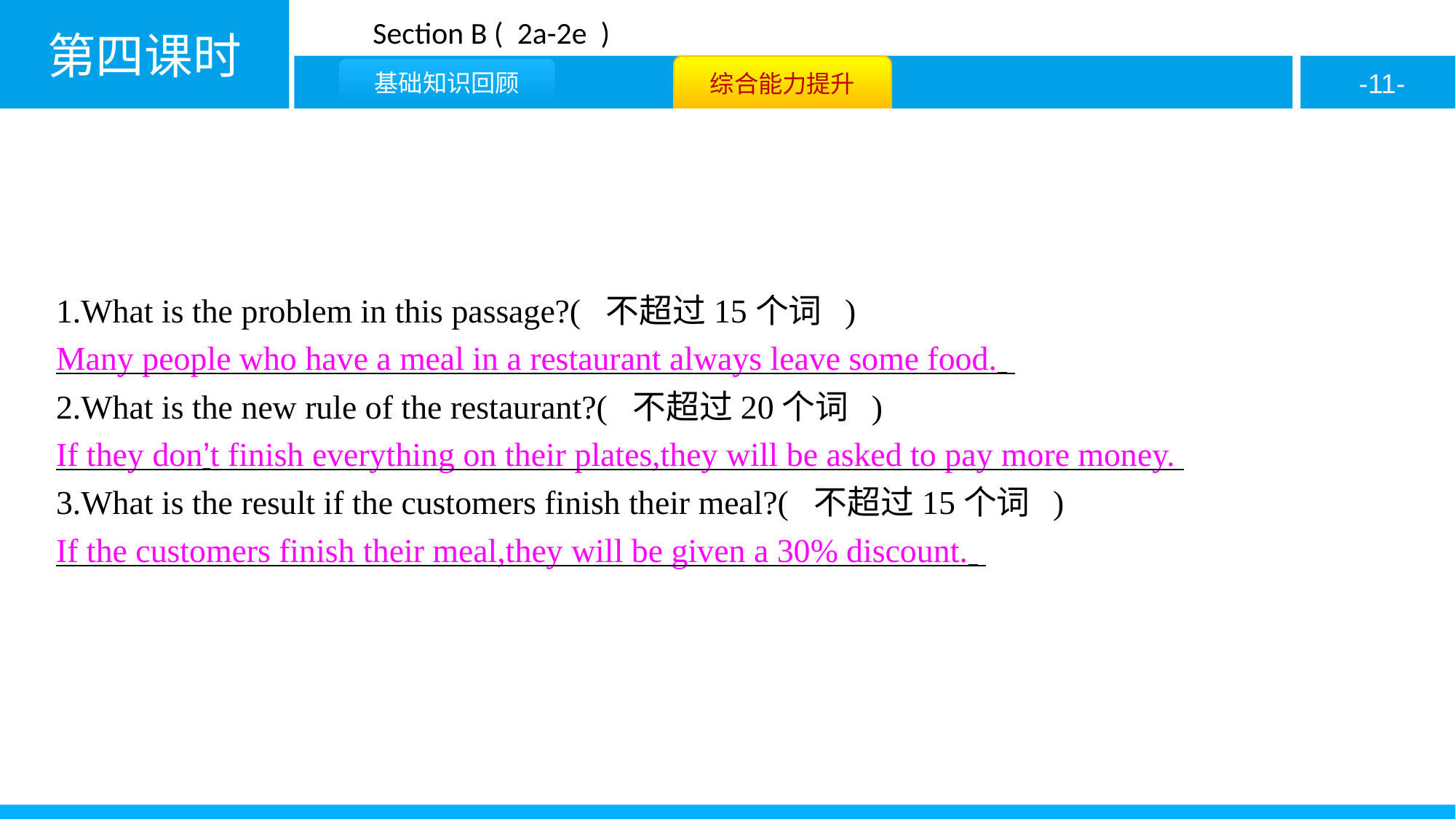

1.What is the problem in this passage?(  不超过15个词  )
Many people who have a meal in a restaurant always leave some food.
2.What is the new rule of the restaurant?(  不超过20个词  )
If they don’t finish everything on their plates,they will be asked to pay more money.
3.What is the result if the customers finish their meal?(  不超过15个词  )
If the customers finish their meal,they will be given a 30% discount.